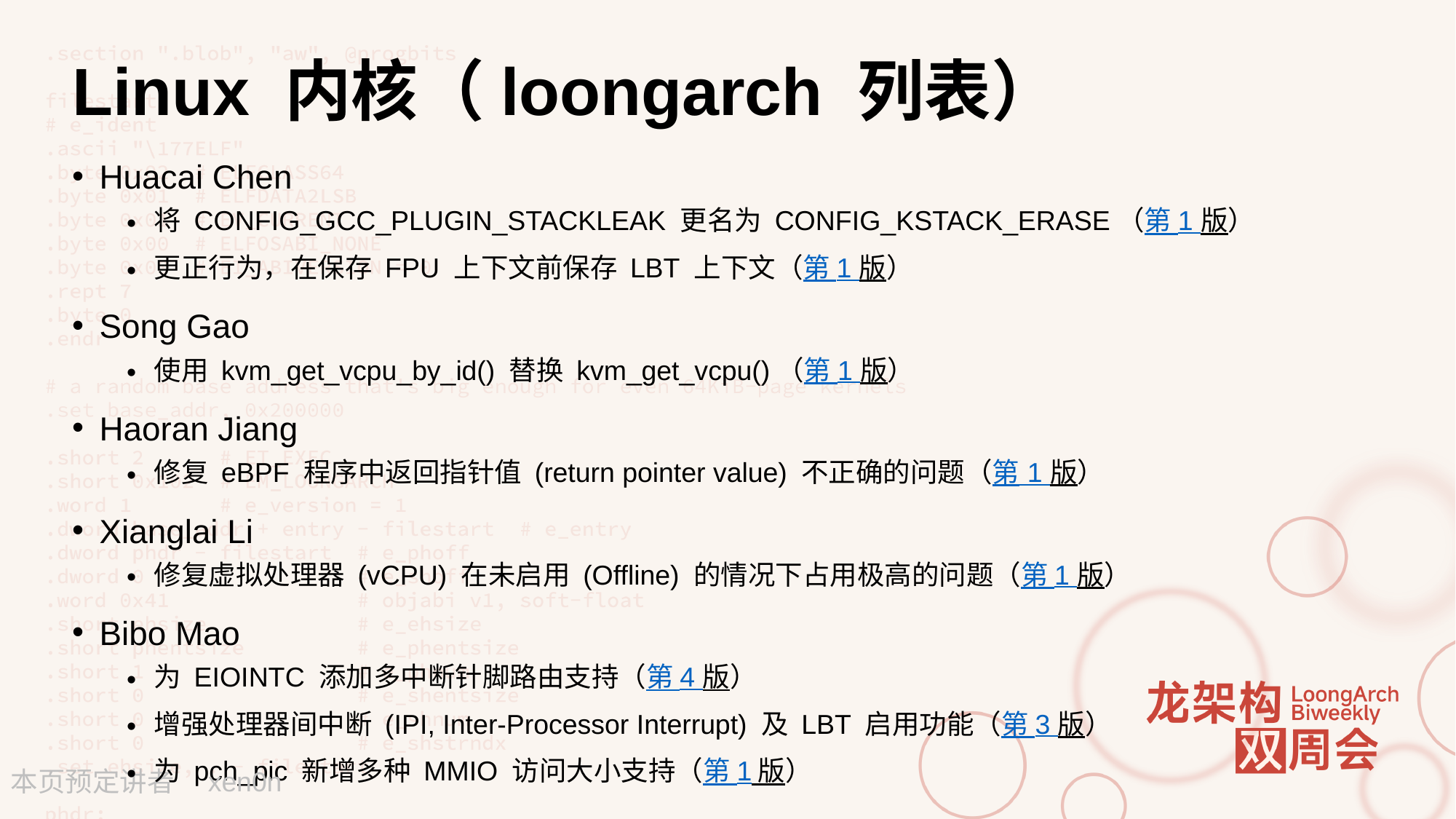

# Linux 内核（loongarch 列表）
Huacai Chen
将 CONFIG_GCC_PLUGIN_STACKLEAK 更名为 CONFIG_KSTACK_ERASE（第 1 版）
更正行为，在保存 FPU 上下文前保存 LBT 上下文（第 1 版）
Song Gao
使用 kvm_get_vcpu_by_id() 替换 kvm_get_vcpu()（第 1 版）
Haoran Jiang
修复 eBPF 程序中返回指针值 (return pointer value) 不正确的问题（第 1 版）
Xianglai Li
修复虚拟处理器 (vCPU) 在未启用 (Offline) 的情况下占用极高的问题（第 1 版）
Bibo Mao
为 EIOINTC 添加多中断针脚路由支持（第 4 版）
增强处理器间中断 (IPI, Inter-Processor Interrupt) 及 LBT 启用功能（第 3 版）
为 pch_pic 新增多种 MMIO 访问大小支持（第 1 版）
xen0n